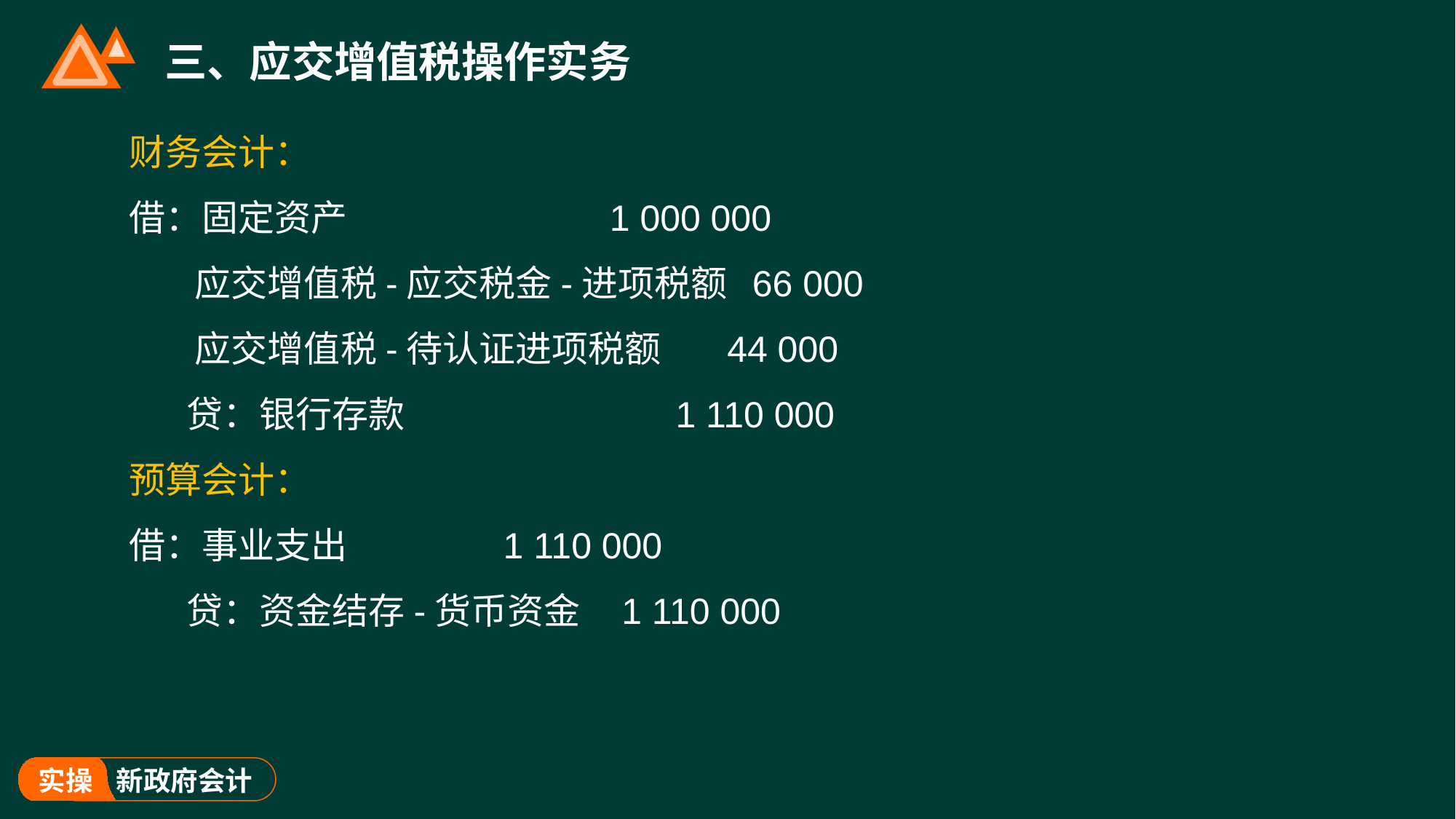

# 三、应交增值税操作实务
财务会计：
借：固定资产                               1 000 000
       应交增值税-应交税金-进项税额  66 000
       应交增值税-待认证进项税额       44 000
      贷：银行存款                                1 110 000
预算会计：
借：事业支出                  1 110 000
      贷：资金结存-货币资金    1 110 000